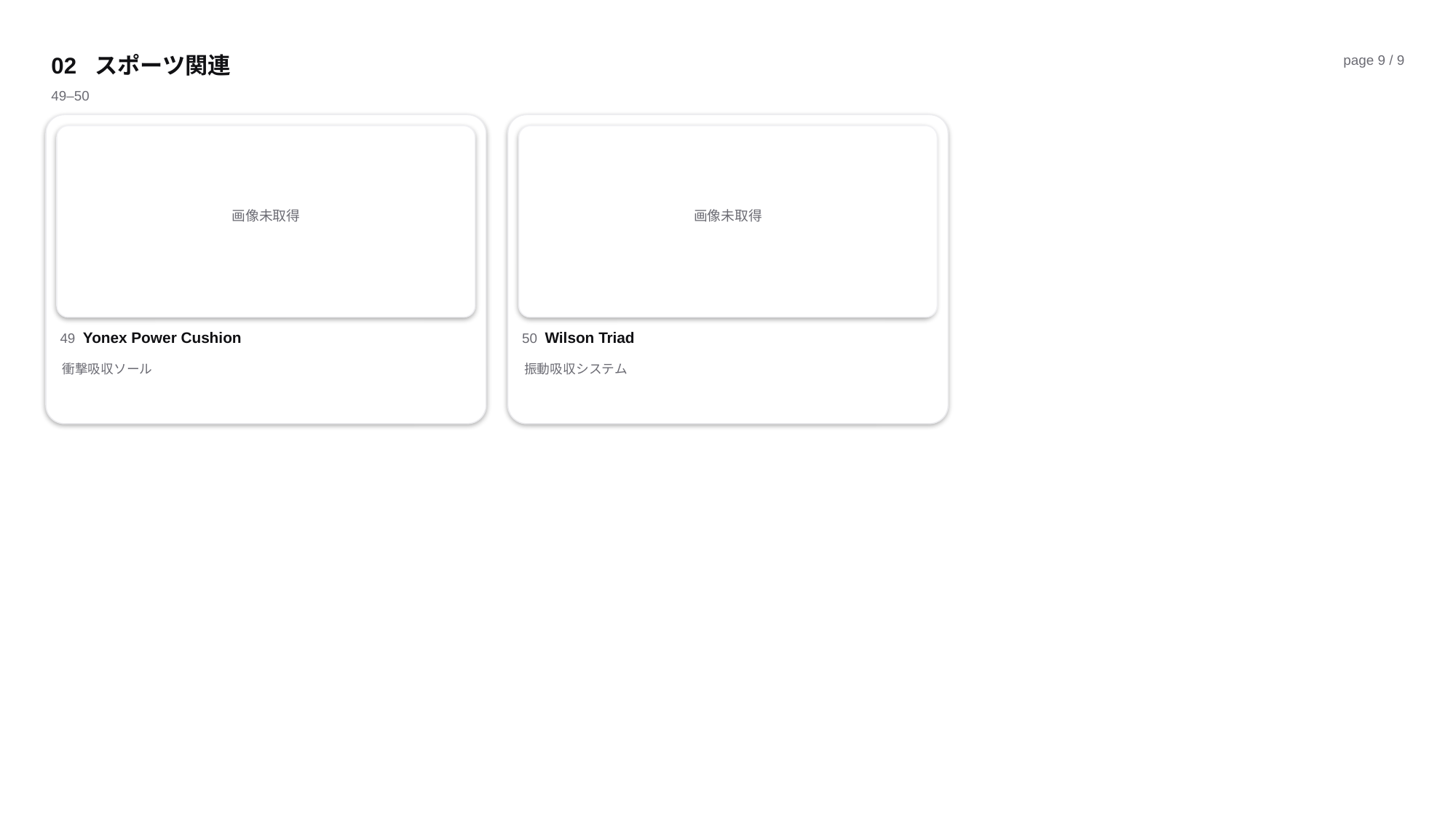

02  スポーツ関連
page 9 / 9
49–50

画像未取得
画像未取得
49  Yonex Power Cushion
50  Wilson Triad
衝撃吸収ソール
振動吸収システム